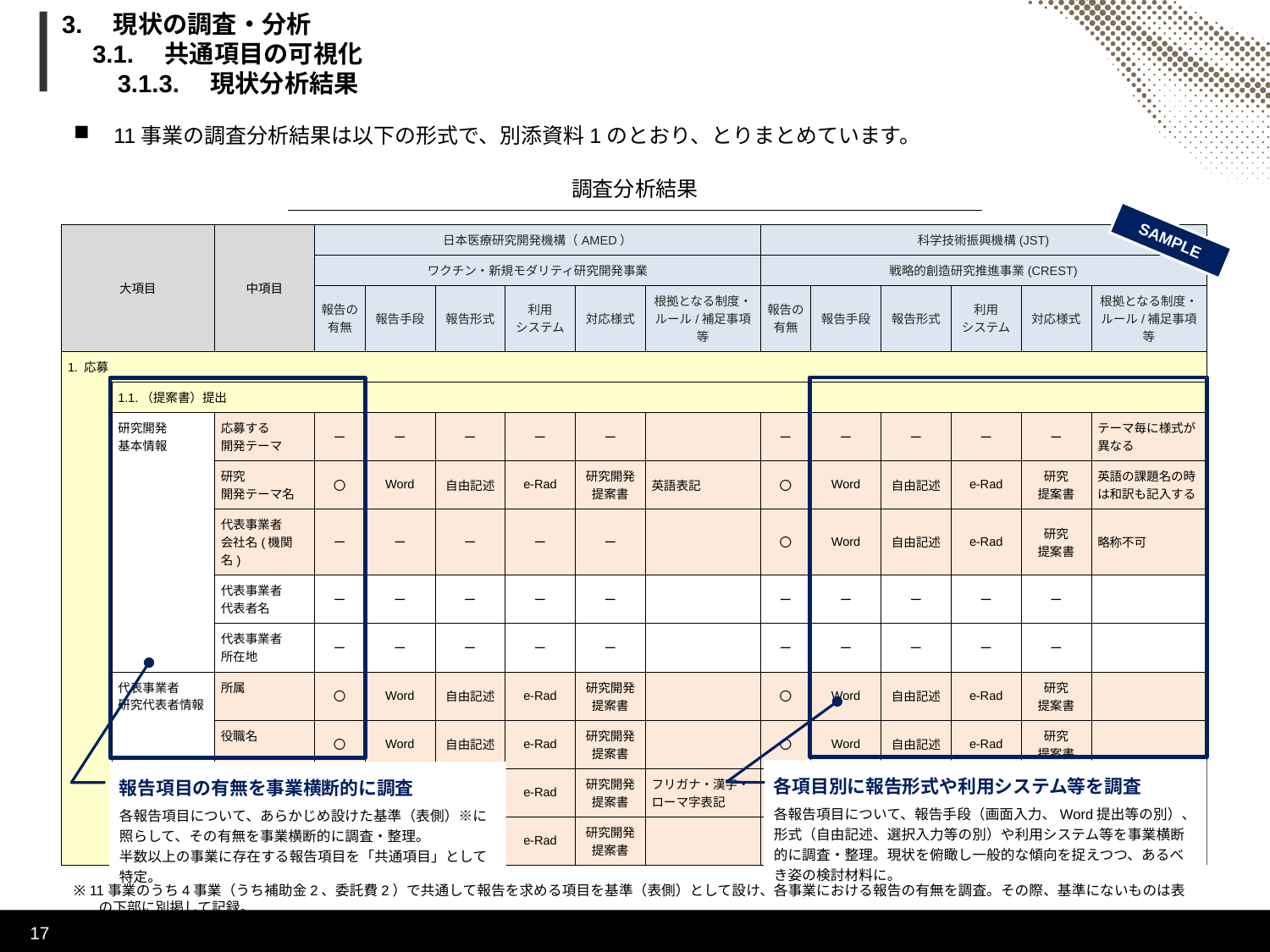

# 3.　現状の調査・分析 　3.1.　共通項目の可視化 　　3.1.3.　現状分析結果
11事業の調査分析結果は以下の形式で、別添資料1のとおり、とりまとめています。
調査分析結果
SAMPLE
| 大項目 |  | 中項目 | 日本医療研究開発機構（AMED） |  |  |  |  |  | 科学技術振興機構(JST) |  |  |  |  |  |
| --- | --- | --- | --- | --- | --- | --- | --- | --- | --- | --- | --- | --- | --- | --- |
|  |  |  | ワクチン・新規モダリティ研究開発事業 |  |  |  |  |  | 戦略的創造研究推進事業(CREST) |  |  |  |  |  |
|  |  |  | 報告の有無 | 報告手段 | 報告形式 | 利用 システム | 対応様式 | 根拠となる制度・ルール/補足事項等 | 報告の有無 | 報告手段 | 報告形式 | 利用 システム | 対応様式 | 根拠となる制度・ルール/補足事項等 |
| 1. 応募 |  |  |  |  |  |  |  |  |  |  |  |  |  |  |
|  | 1.1.（提案書）提出 |  |  |  |  |  |  |  |  |  |  |  |  |  |
|  | 研究開発 基本情報 | 応募する 開発テーマ | ー | ー | ー | ー | ー |  | ー | ー | ー | ー | ー | テーマ毎に様式が異なる |
|  |  | 研究 開発テーマ名 | 〇 | Word | 自由記述 | e-Rad | 研究開発提案書 | 英語表記 | 〇 | Word | 自由記述 | e-Rad | 研究 提案書 | 英語の課題名の時は和訳も記入する |
|  |  | 代表事業者 会社名(機関名) | ー | ー | ー | ー | ー |  | 〇 | Word | 自由記述 | e-Rad | 研究 提案書 | 略称不可 |
|  |  | 代表事業者 代表者名 | ー | ー | ー | ー | ー |  | ー | ー | ー | ー | ー |  |
|  |  | 代表事業者 所在地 | ー | ー | ー | ー | ー |  | ー | ー | ー | ー | ー |  |
|  | 代表事業者 研究代表者情報 | 所属 | 〇 | Word | 自由記述 | e-Rad | 研究開発提案書 |  | 〇 | Word | 自由記述 | e-Rad | 研究 提案書 |  |
|  |  | 役職名 | 〇 | Word | 自由記述 | e-Rad | 研究開発提案書 |  | 〇 | Word | 自由記述 | e-Rad | 研究 提案書 |  |
|  |  | 氏名 | 〇 | Word | 自由記述 | e-Rad | 研究開発提案書 | フリガナ・漢字・ローマ字表記 | 〇 | Word | 自由記述 | e-Rad | 研究 提案書 |  |
|  |  | 所在地 | 〇 | Word | 自由記述 | e-Rad | 研究開発提案書 |  | ー | ー | ー | ー | ー |  |

各項目別に報告形式や利用システム等を調査
各報告項目について、報告手段（画面入力、Word提出等の別）、形式（自由記述、選択入力等の別）や利用システム等を事業横断的に調査・整理。現状を俯瞰し一般的な傾向を捉えつつ、あるべき姿の検討材料に。
報告項目の有無を事業横断的に調査
各報告項目について、あらかじめ設けた基準（表側）※に照らして、その有無を事業横断的に調査・整理。
半数以上の事業に存在する報告項目を「共通項目」として特定。
※ 11事業のうち4事業（うち補助金2、委託費2）で共通して報告を求める項目を基準（表側）として設け、各事業における報告の有無を調査。その際、基準にないものは表の下部に別掲して記録。